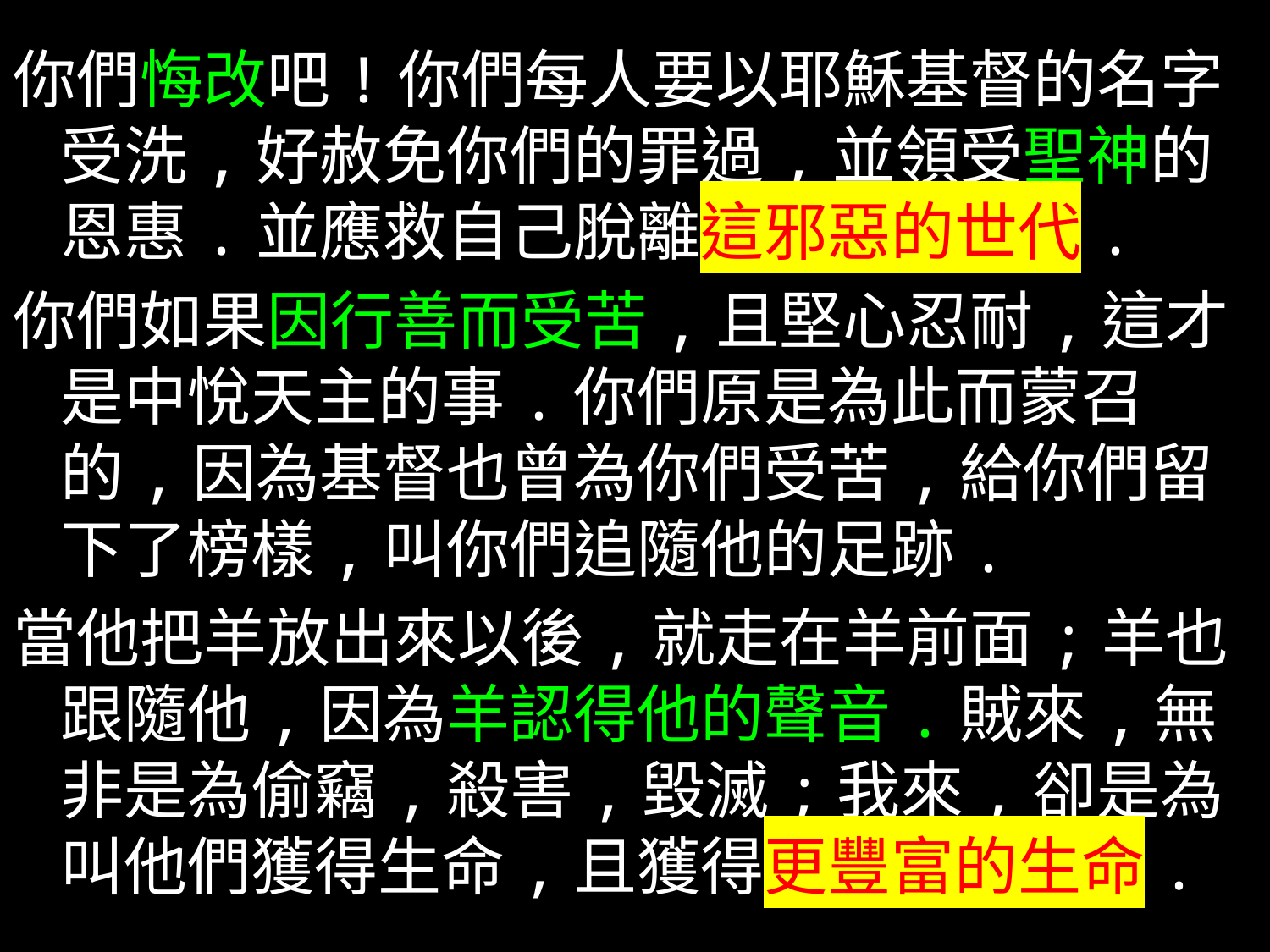

你們悔改吧!你們每人要以耶穌基督的名字受洗,好赦免你們的罪過,並領受聖神的恩惠.並應救自己脫離這邪惡的世代.
你們如果因行善而受苦,且堅心忍耐,這才是中悅天主的事.你們原是為此而蒙召的,因為基督也曾為你們受苦,給你們留下了榜樣,叫你們追隨他的足跡.
當他把羊放出來以後,就走在羊前面;羊也跟隨他,因為羊認得他的聲音.賊來,無非是為偷竊,殺害,毀滅;我來,卻是為叫他們獲得生命,且獲得更豐富的生命.